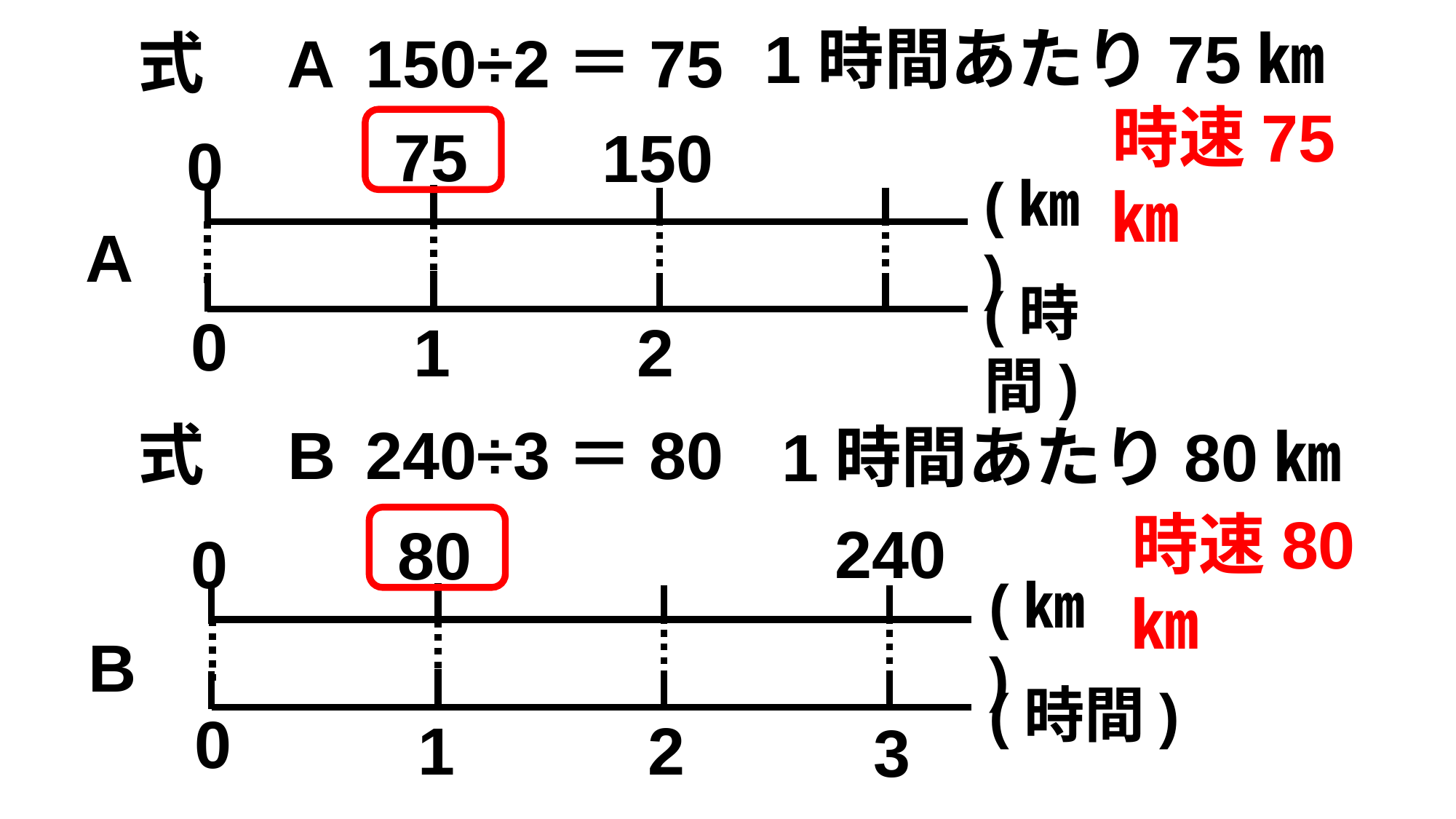

1時間あたり75㎞
式　A
150÷2＝75
時速75㎞

75
150
0
(㎞)
A
(時間)
0
2
1
式　B
240÷3＝80
1時間あたり80㎞
時速80㎞
240

80
0
(㎞)
B
(時間)
0
1
2
3